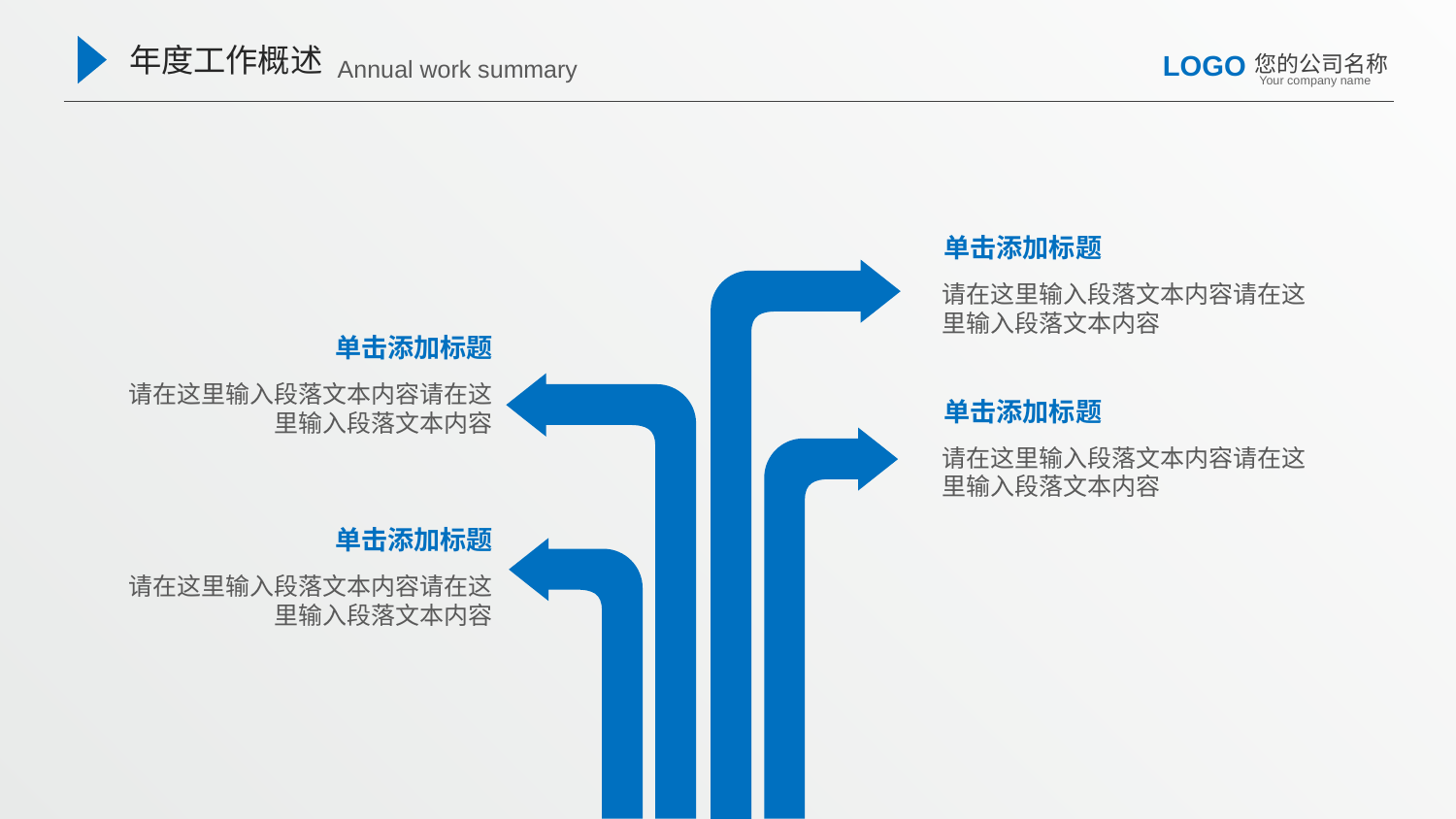

年度工作概述
Annual work summary
LOGO
您的公司名称
Your company name

单击添加标题

请在这里输入段落文本内容请在这里输入段落文本内容
单击添加标题
请在这里输入段落文本内容请在这里输入段落文本内容

单击添加标题

请在这里输入段落文本内容请在这里输入段落文本内容
单击添加标题

请在这里输入段落文本内容请在这里输入段落文本内容